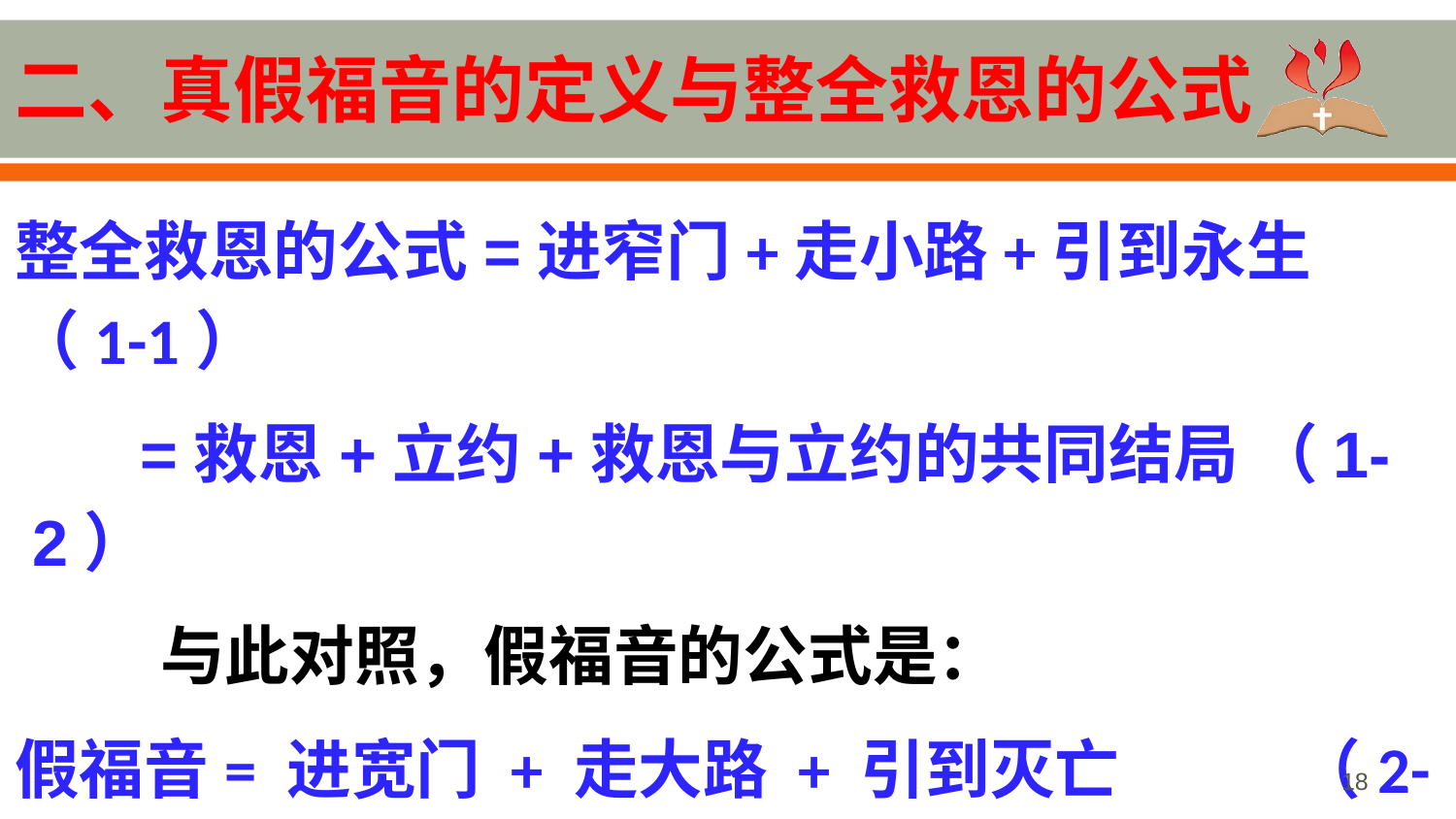

# 二、真假福音的定义与整全救恩的公式
整全救恩的公式=进窄门+走小路+引到永生（1-1）
      =救恩+立约+救恩与立约的共同结局 （1-2）
	与此对照，假福音的公式是：
假福音= 进宽门 + 走大路 + 引到灭亡            （2-1）
	   = 假救恩 + 假立约 + 假结局                 （2-2）

18